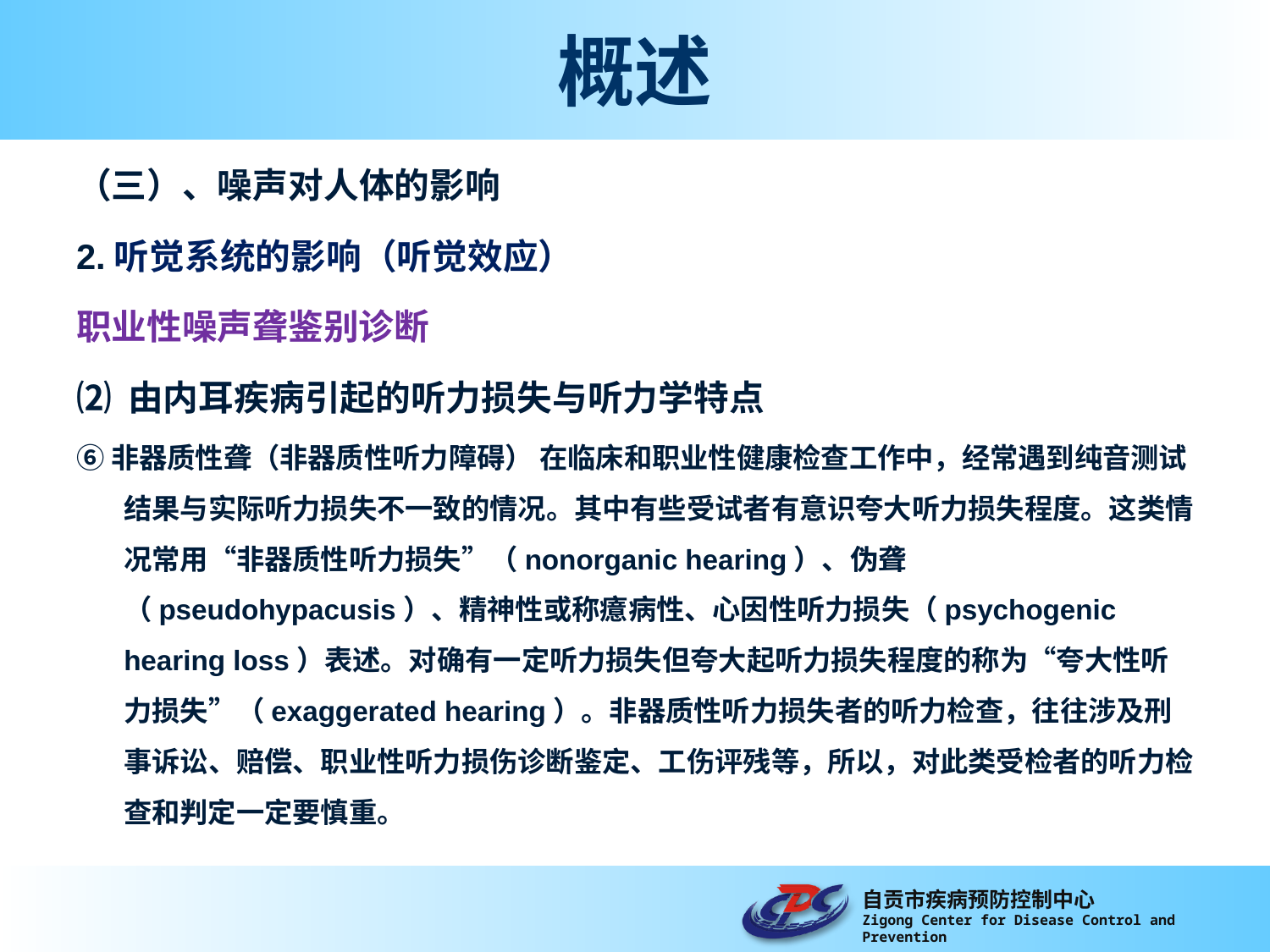

# 概述
（三）、噪声对人体的影响
2.听觉系统的影响（听觉效应）
职业性噪声聋鉴别诊断
⑵ 由内耳疾病引起的听力损失与听力学特点
⑥非器质性聋（非器质性听力障碍） 在临床和职业性健康检查工作中，经常遇到纯音测试结果与实际听力损失不一致的情况。其中有些受试者有意识夸大听力损失程度。这类情况常用“非器质性听力损失”（nonorganic hearing）、伪聋（pseudohypacusis）、精神性或称癔病性、心因性听力损失（psychogenic hearing loss）表述。对确有一定听力损失但夸大起听力损失程度的称为“夸大性听力损失”（exaggerated hearing）。非器质性听力损失者的听力检查，往往涉及刑事诉讼、赔偿、职业性听力损伤诊断鉴定、工伤评残等，所以，对此类受检者的听力检查和判定一定要慎重。

60